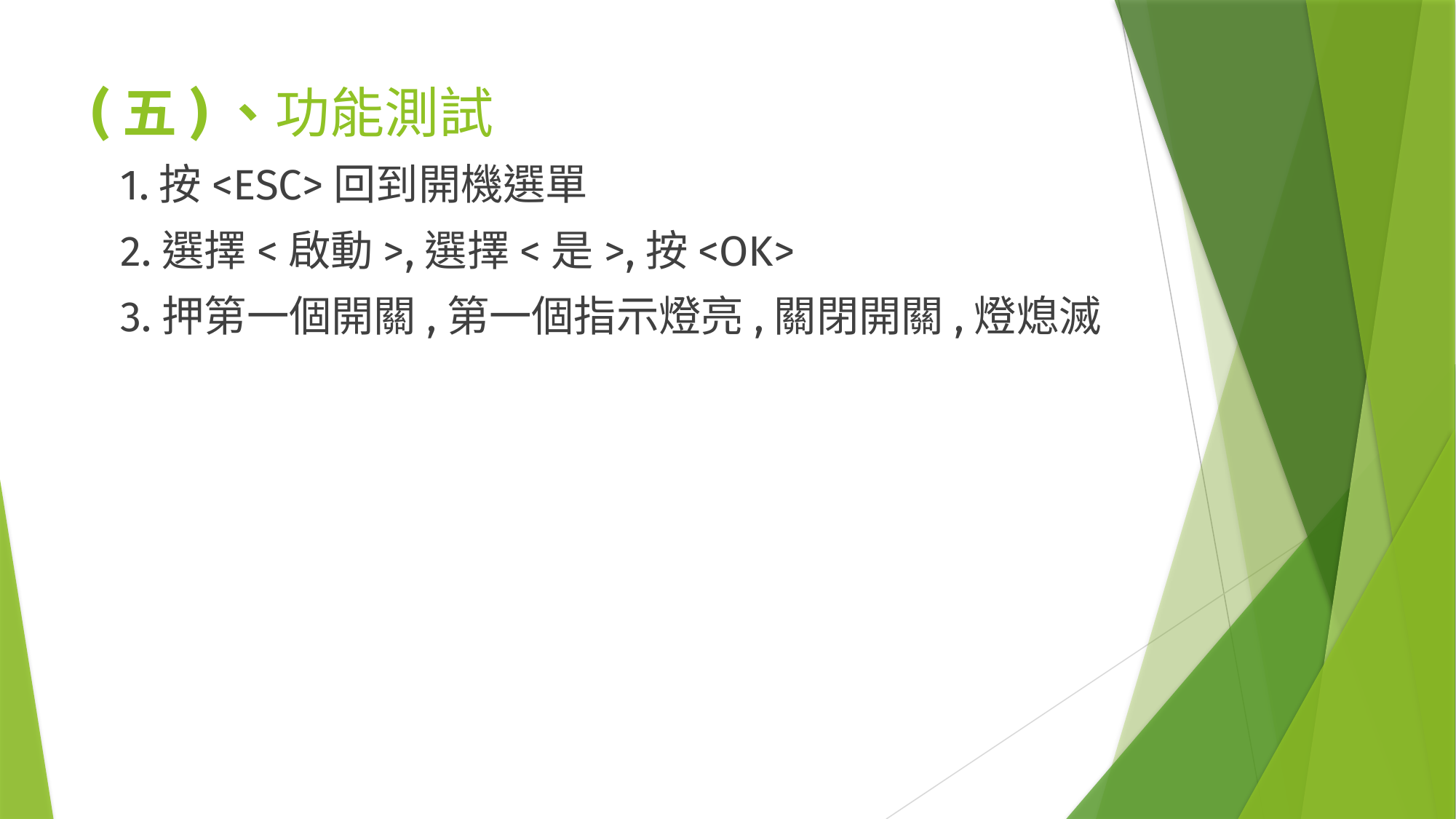

# (五)、功能測試
1.按<ESC>回到開機選單
2.選擇<啟動>,選擇<是>,按<OK>
3.押第一個開關,第一個指示燈亮,關閉開關,燈熄滅